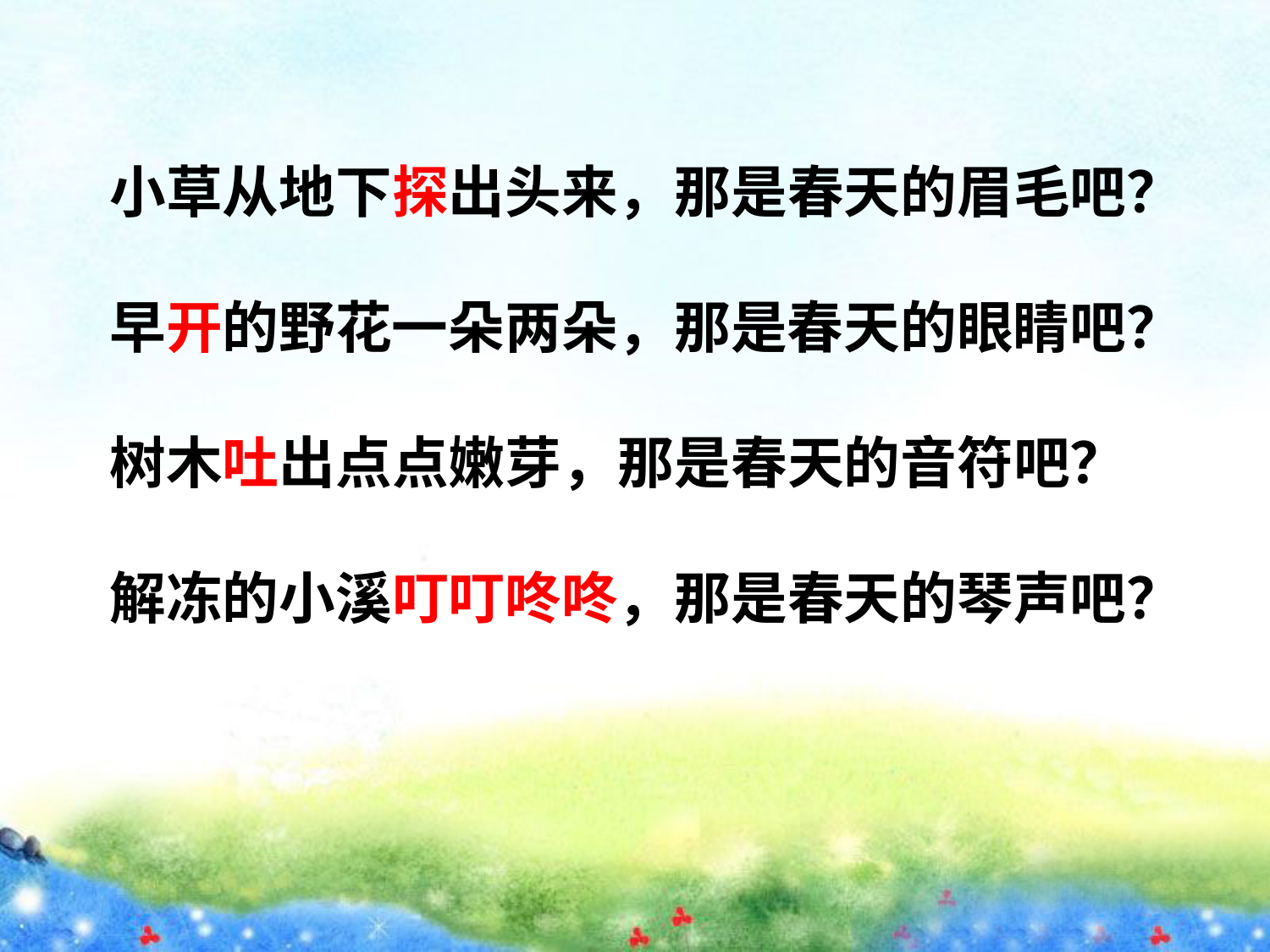

小草从地下探出头来，那是春天的眉毛吧？

        早开的野花一朵两朵，那是春天的眼睛吧？

        树木吐出点点嫩芽，那是春天的音符吧？

        解冻的小溪叮叮咚咚，那是春天的琴声吧？